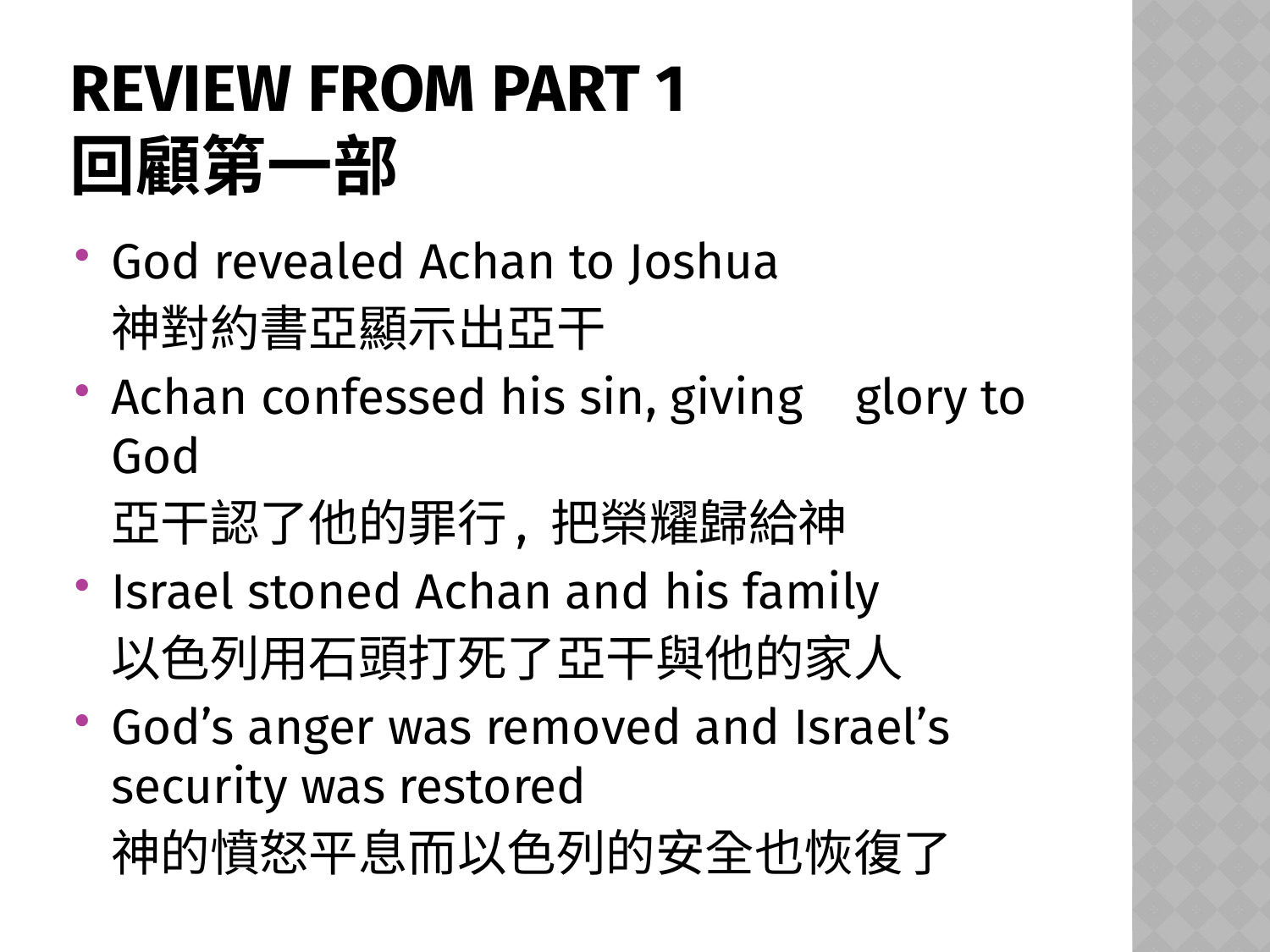

# Review from Part 1 回顧第一部
God revealed Achan to Joshua
	神對約書亞顯示出亞干
Achan confessed his sin, giving    glory to God
	亞干認了他的罪行, 把榮耀歸給神
Israel stoned Achan and his family
	以色列用石頭打死了亞干與他的家人
God’s anger was removed and Israel’s security was restored
	神的憤怒平息而以色列的安全也恢復了